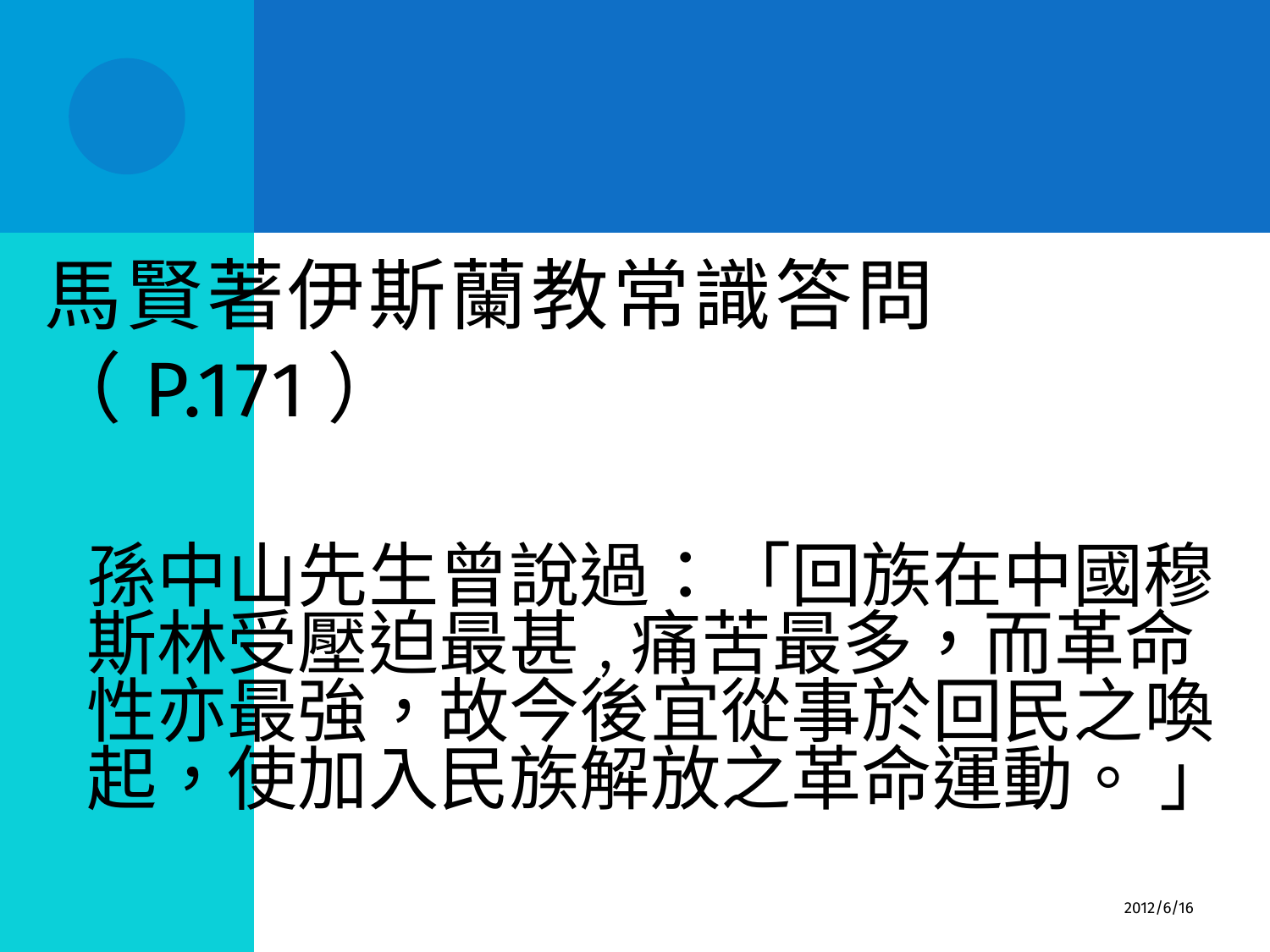

# 馬賢著伊斯蘭教常識答問（P.171）

孫中山先生曾說過：「回族在中國穆斯林受壓迫最甚,痛苦最多，而革命性亦最強，故今後宜從事於回民之喚起，使加入民族解放之革命運動。 」

2012/6/16